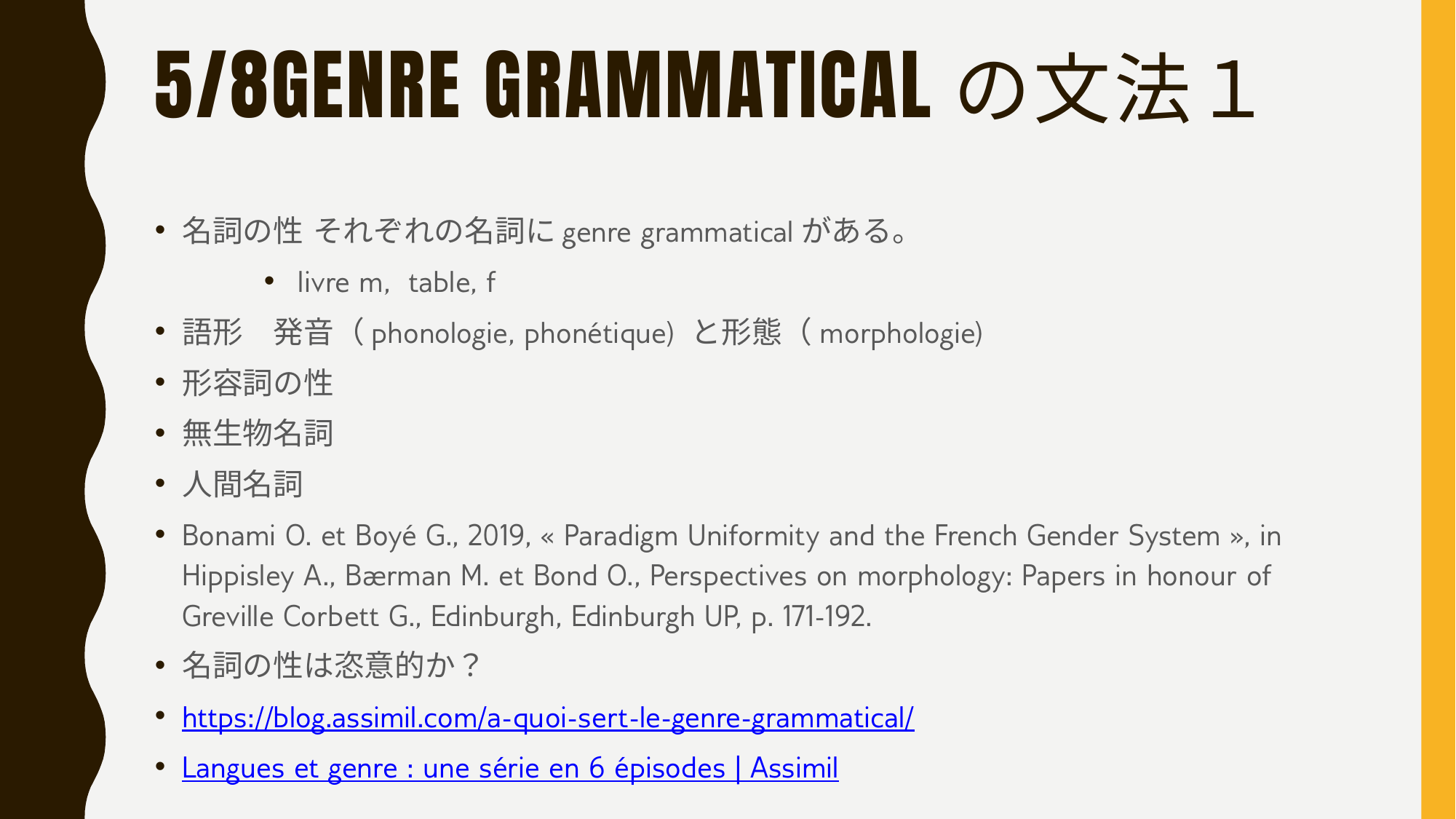

# 5/8genre grammaticalの文法１
名詞の性 それぞれの名詞にgenre grammaticalがある。
livre m,  table, f
語形　発音（phonologie, phonétique) と形態（morphologie)
形容詞の性
無生物名詞
人間名詞
Bonami O. et Boyé G., 2019, « Paradigm Uniformity and the French Gender System », in Hippisley A., Baerman M. et Bond O., Perspectives on morphology: Papers in honour of Greville Corbett G., Edinburgh, Edinburgh UP, p. 171-192.
名詞の性は恣意的か？
https://blog.assimil.com/a-quoi-sert-le-genre-grammatical/
Langues et genre : une série en 6 épisodes | Assimil